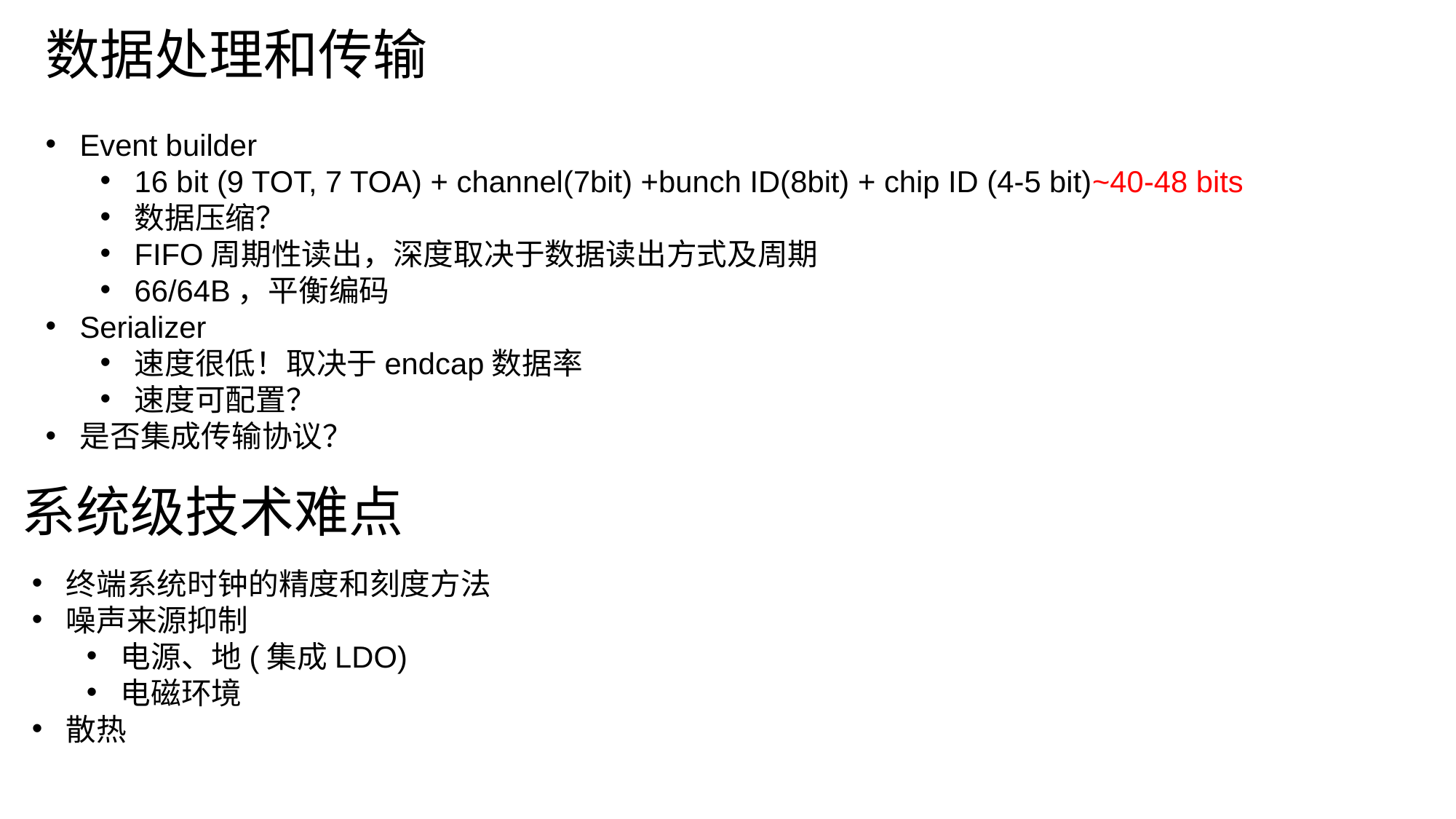

# 数据处理和传输
Event builder
16 bit (9 TOT, 7 TOA) + channel(7bit) +bunch ID(8bit) + chip ID (4-5 bit)~40-48 bits
数据压缩？
FIFO周期性读出，深度取决于数据读出方式及周期
66/64B，平衡编码
Serializer
速度很低！取决于endcap数据率
速度可配置？
是否集成传输协议？
系统级技术难点
终端系统时钟的精度和刻度方法
噪声来源抑制
电源、地(集成LDO)
电磁环境
散热